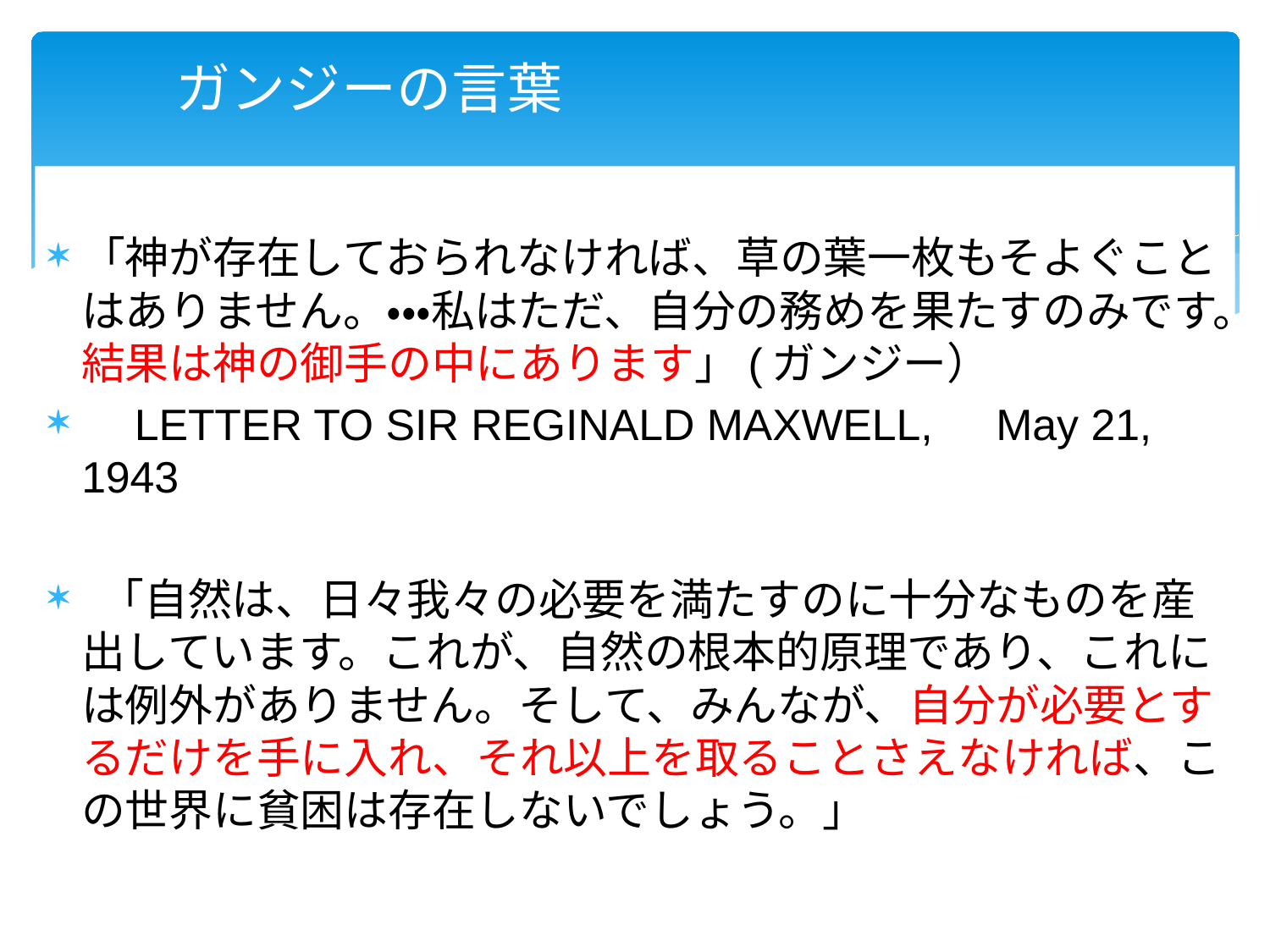

# ガンジーの言葉

「神が存在しておられなければ、草の葉一枚もそよぐことはありません。・・・私はただ、自分の務めを果たすのみです。結果は神の御手の中にあります」(ガンジー）
　LETTER TO SIR REGINALD MAXWELL,　May 21, 1943

 「自然は、日々我々の必要を満たすのに十分なものを産出しています。これが、自然の根本的原理であり、これには例外がありません。そして、みんなが、自分が必要とするだけを手に入れ、それ以上を取ることさえなければ、この世界に貧困は存在しないでしょう。」